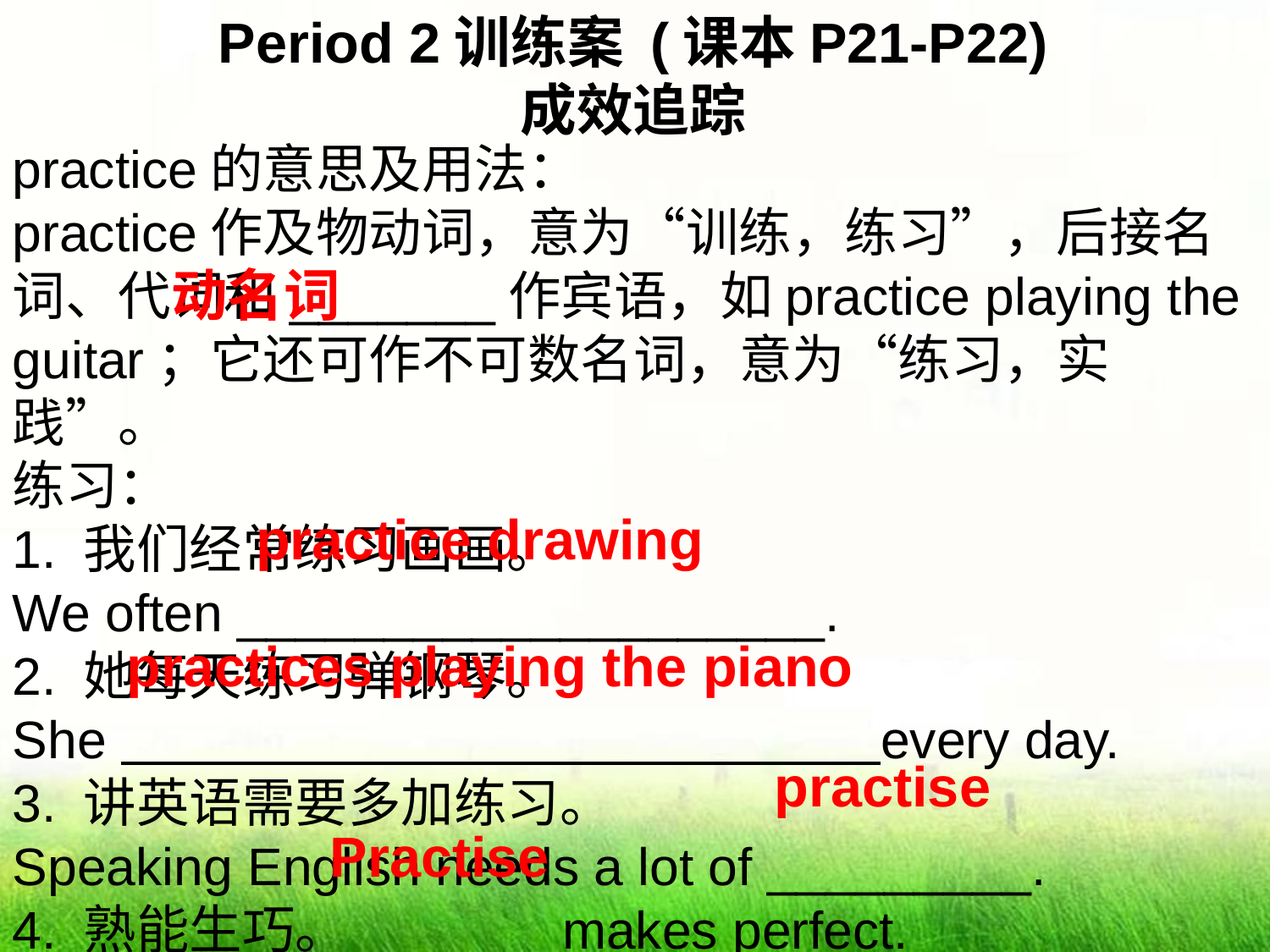

Period 2训练案 (课本P21-P22)
成效追踪
practice的意思及用法：
practice作及物动词，意为“训练，练习”，后接名词、代词和_______作宾语，如practice playing the guitar；它还可作不可数名词，意为“练习，实践”。
练习：
1. 我们经常练习画画。
We often ____________________.
2. 她每天练习弹钢琴。
She                                                     every day.
3. 讲英语需要多加练习。
Speaking English needs a lot of _________.
4. 熟能生巧。                 makes perfect.
动名词
practice drawing
practices playing the piano
practise
Practise